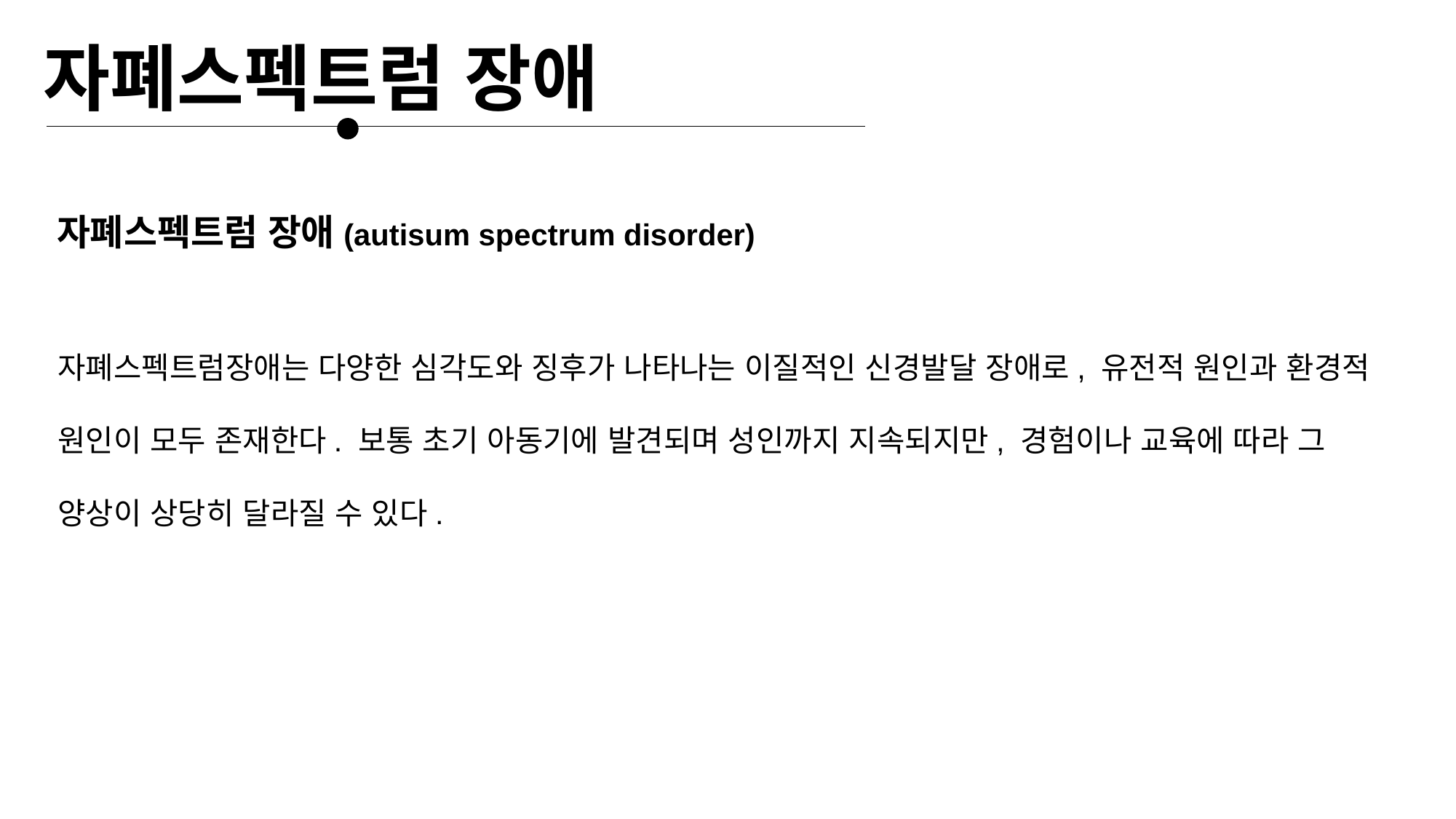

자폐스펙트럼 장애

자폐스펙트럼 장애(autisum spectrum disorder)
자폐스펙트럼장애는 다양한 심각도와 징후가 나타나는 이질적인 신경발달 장애로, 유전적 원인과 환경적 원인이 모두 존재한다. 보통 초기 아동기에 발견되며 성인까지 지속되지만, 경험이나 교육에 따라 그 양상이 상당히 달라질 수 있다.